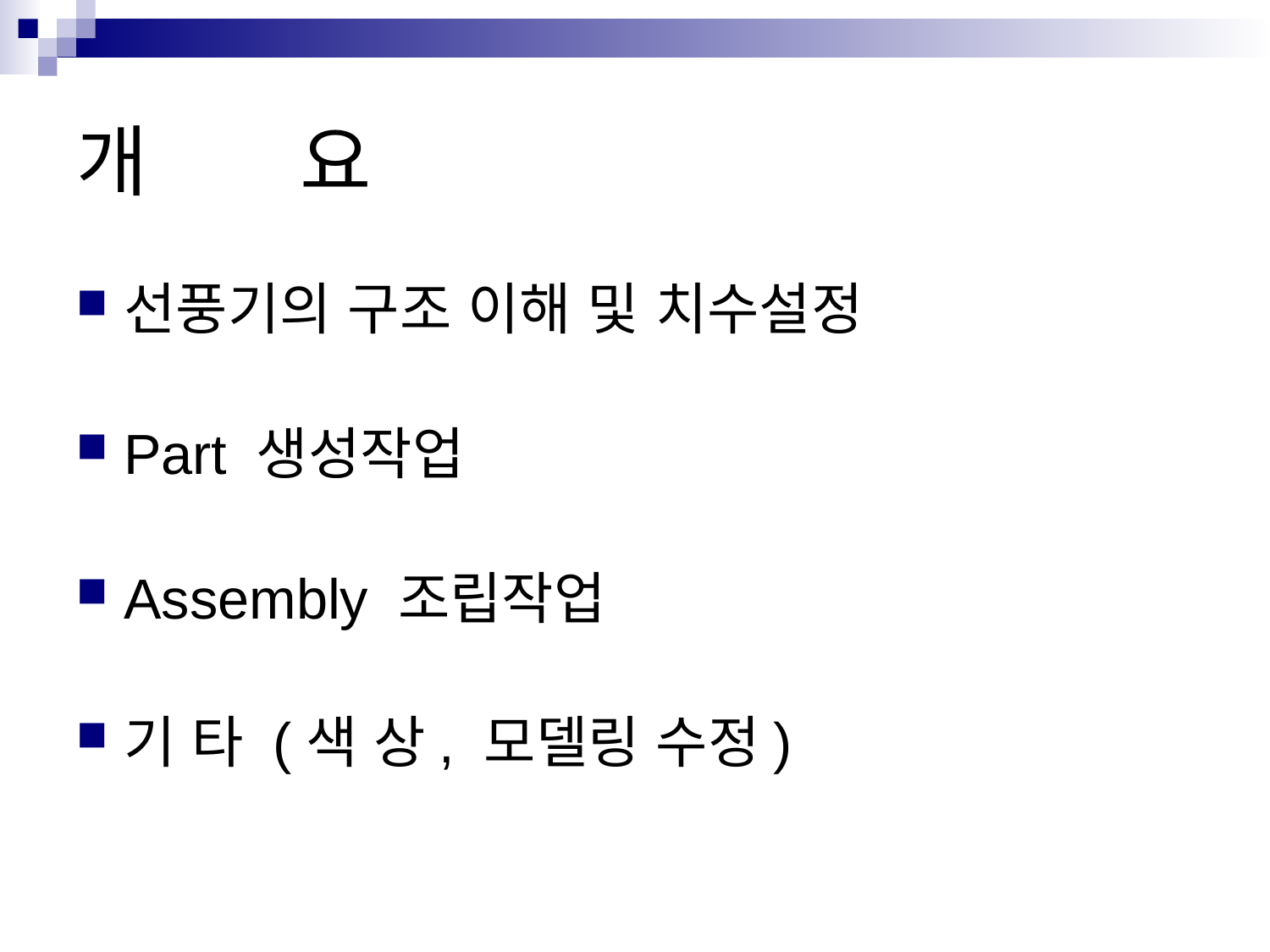

# 개       요
선풍기의 구조 이해 및 치수설정

Part 생성작업

Assembly 조립작업

기 타 (색 상, 모델링 수정)